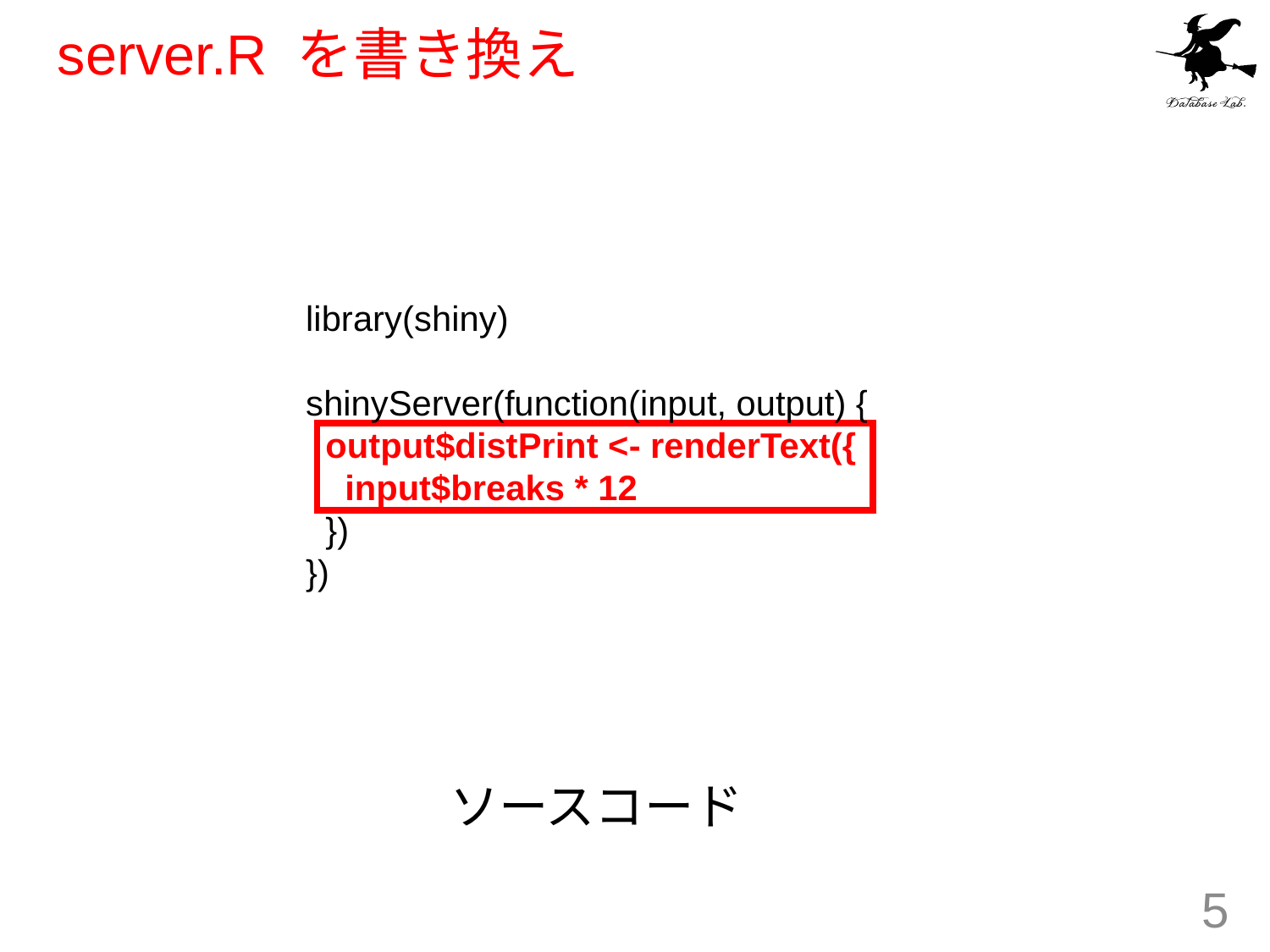

# server.R を書き換え
library(shiny)

shinyServer(function(input, output) {
  output$distPrint <- renderText({
    input$breaks * 12
  })
})

ソースコード
5